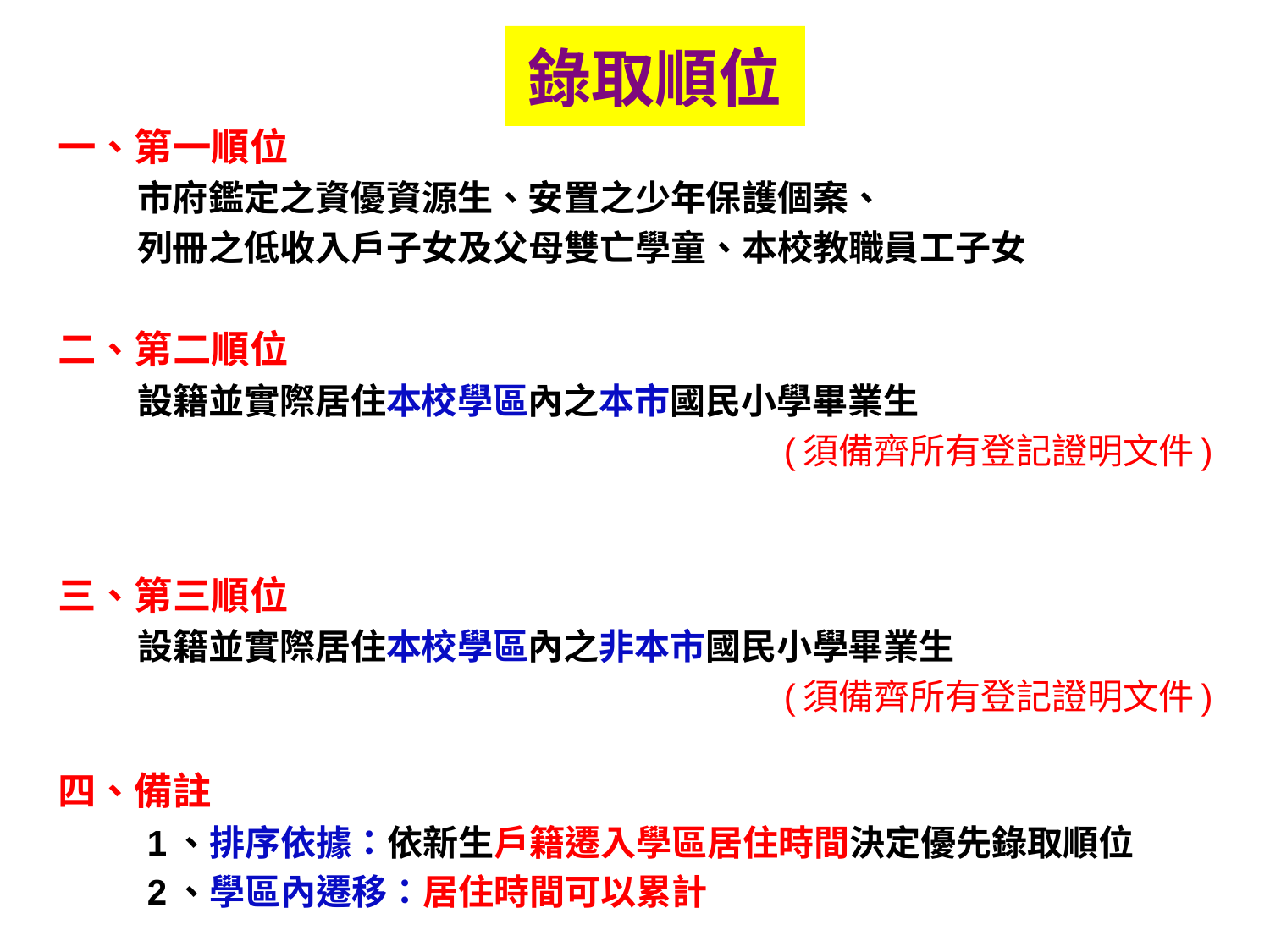

# 錄取順位
一、第一順位
         市府鑑定之資優資源生、安置之少年保護個案、
         列冊之低收入戶子女及父母雙亡學童、本校教職員工子女

二、第二順位
         設籍並實際居住本校學區內之本市國民小學畢業生
                                                                         (須備齊所有登記證明文件)

三、第三順位
         設籍並實際居住本校學區內之非本市國民小學畢業生
                                                                         (須備齊所有登記證明文件)
四、備註
         1、排序依據：依新生戶籍遷入學區居住時間決定優先錄取順位
         2、學區內遷移：居住時間可以累計